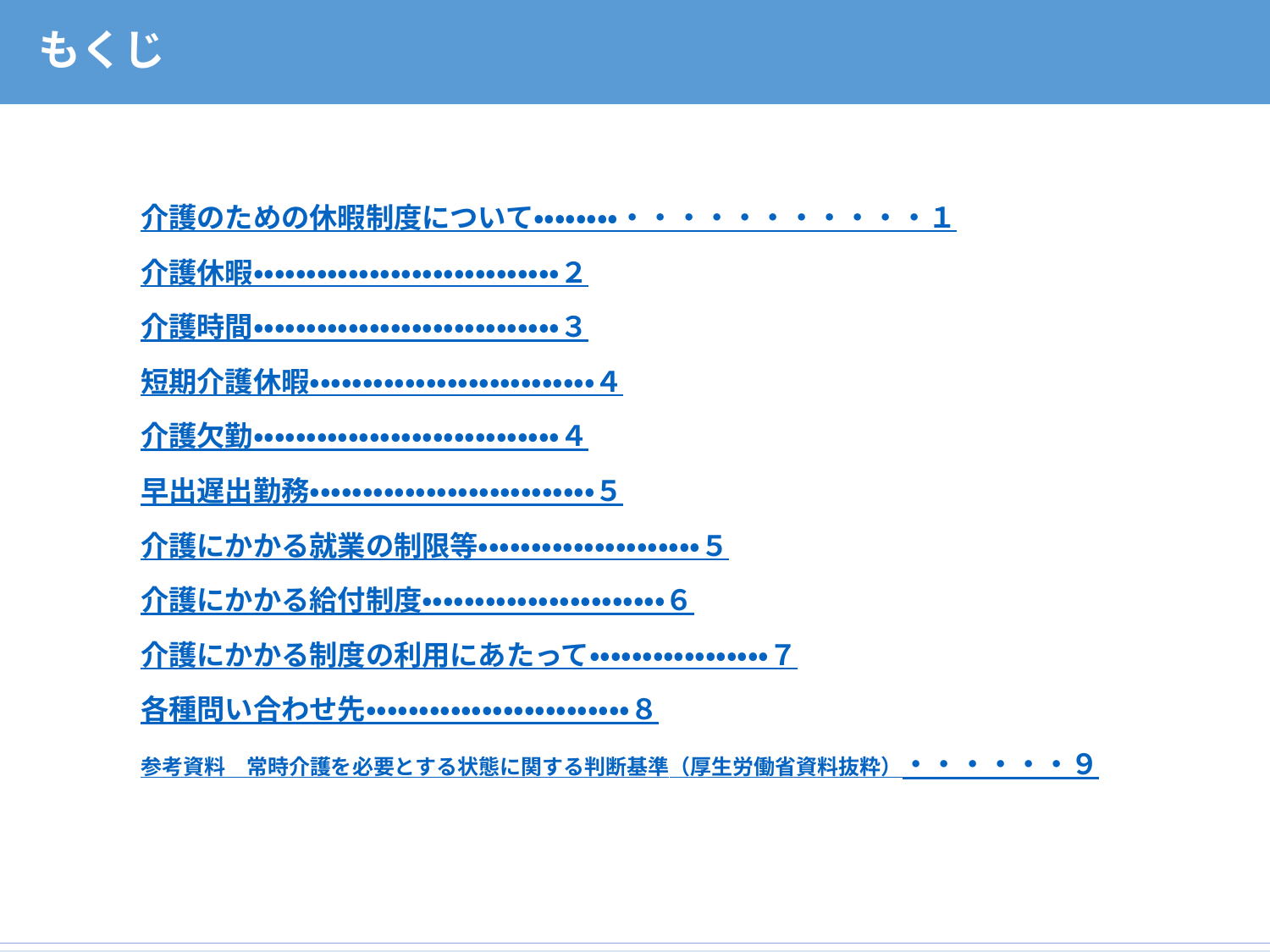

もくじ
介護のための休暇制度について・・・・・・・・・・・・・・・・・・・１
介護休暇・・・・・・・・・・・・・・・・・・・・・・・・・・・・・２
介護時間・・・・・・・・・・・・・・・・・・・・・・・・・・・・・３
短期介護休暇・・・・・・・・・・・・・・・・・・・・・・・・・・・４
介護欠勤・・・・・・・・・・・・・・・・・・・・・・・・・・・・・４
早出遅出勤務・・・・・・・・・・・・・・・・・・・・・・・・・・・５
介護にかかる就業の制限等・・・・・・・・・・・・・・・・・・・・・５
介護にかかる給付制度・・・・・・・・・・・・・・・・・・・・・・・６
介護にかかる制度の利用にあたって・・・・・・・・・・・・・・・・・７
各種問い合わせ先・・・・・・・・・・・・・・・・・・・・・・・・・８
参考資料　常時介護を必要とする状態に関する判断基準（厚生労働省資料抜粋）	・・・・・・９